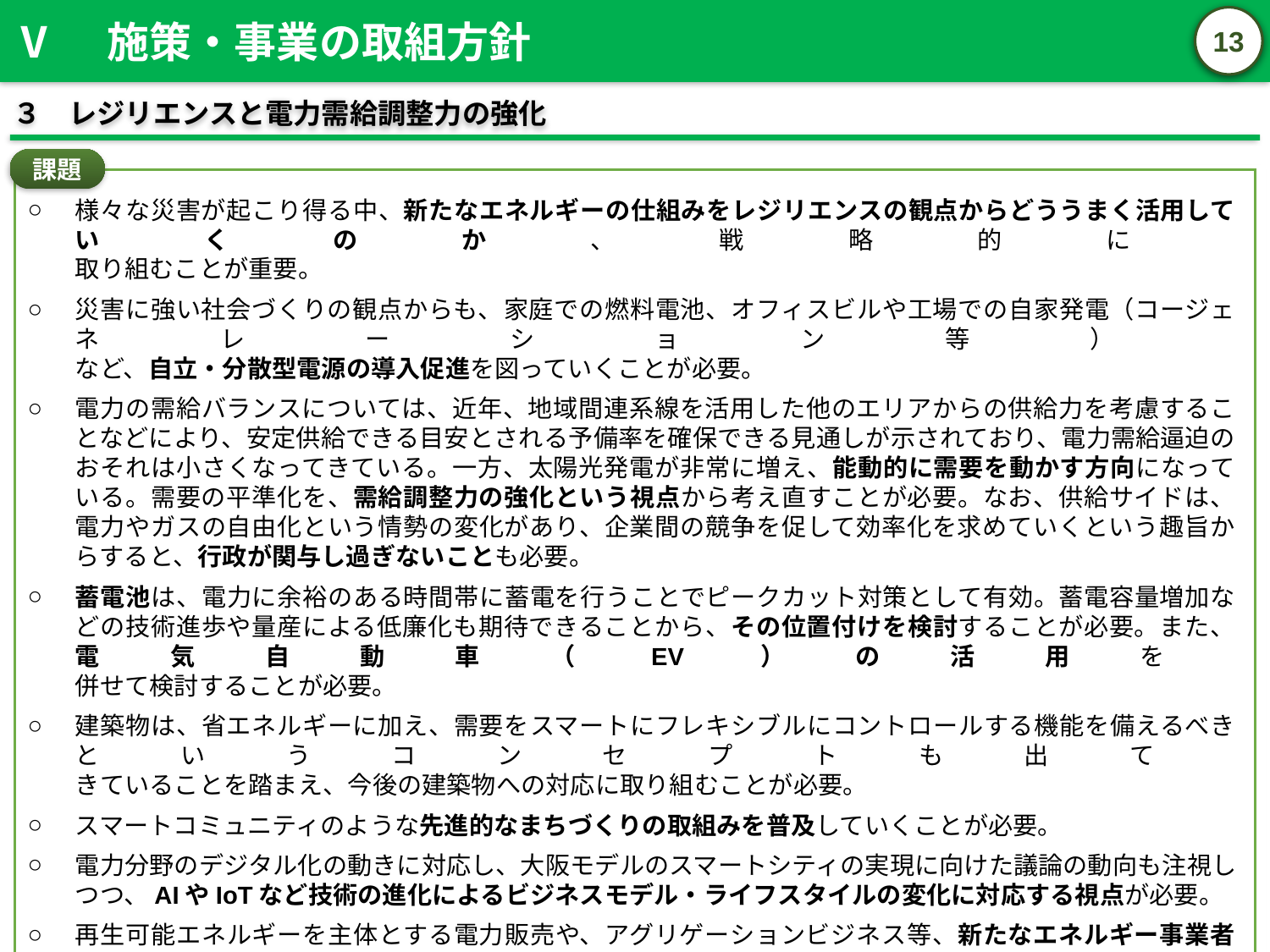

Ⅴ　施策・事業の取組方針
13
３　レジリエンスと電力需給調整力の強化

課題
様々な災害が起こり得る中、新たなエネルギーの仕組みをレジリエンスの観点からどううまく活用していくのか、戦略的に
取り組むことが重要。
災害に強い社会づくりの観点からも、家庭での燃料電池、オフィスビルや工場での自家発電（コージェネレーション等）
など、自立・分散型電源の導入促進を図っていくことが必要。
電力の需給バランスについては、近年、地域間連系線を活用した他のエリアからの供給力を考慮することなどにより、安定供給できる目安とされる予備率を確保できる見通しが示されており、電力需給逼迫のおそれは小さくなってきている。一方、太陽光発電が非常に増え、能動的に需要を動かす方向になっている。需要の平準化を、需給調整力の強化という視点から考え直すことが必要。なお、供給サイドは、電力やガスの自由化という情勢の変化があり、企業間の競争を促して効率化を求めていくという趣旨からすると、行政が関与し過ぎないことも必要。
蓄電池は、電力に余裕のある時間帯に蓄電を行うことでピークカット対策として有効。蓄電容量増加などの技術進歩や量産による低廉化も期待できることから、その位置付けを検討することが必要。また、電気自動車（EV）の活用を
併せて検討することが必要。
建築物は、省エネルギーに加え、需要をスマートにフレキシブルにコントロールする機能を備えるべきというコンセプトも出て
きていることを踏まえ、今後の建築物への対応に取り組むことが必要。
スマートコミュニティのような先進的なまちづくりの取組みを普及していくことが必要。
電力分野のデジタル化の動きに対応し、大阪モデルのスマートシティの実現に向けた議論の動向も注視しつつ、AIやIoTなど技術の進化によるビジネスモデル・ライフスタイルの変化に対応する視点が必要。
再生可能エネルギーを主体とする電力販売や、アグリゲーションビジネス等、新たなエネルギー事業者の参入を促進する
ための取組みが必要。